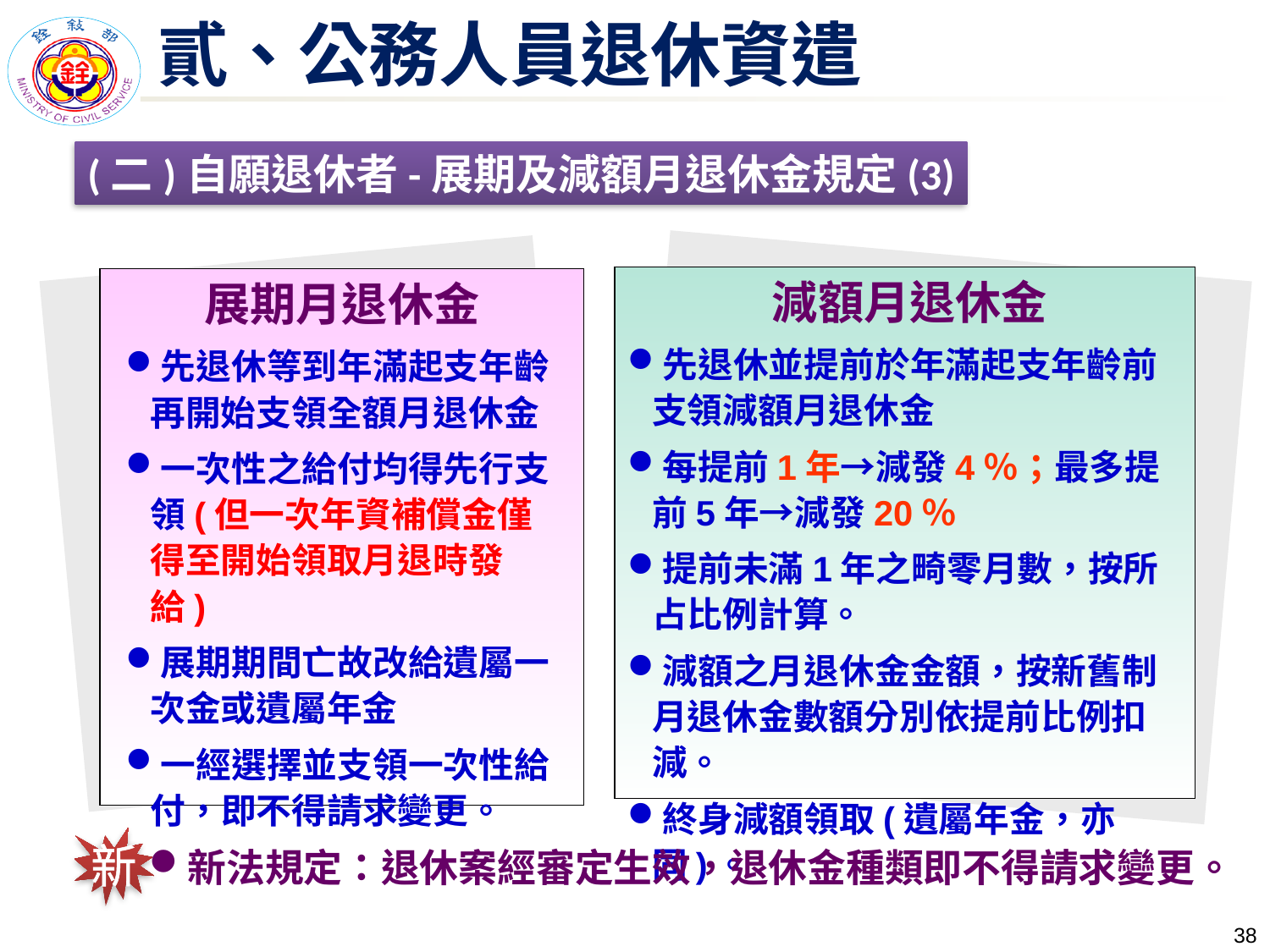

貳、公務人員退休資遣
(二)自願退休者-展期及減額月退休金規定(3)

減額月退休金
先退休並提前於年滿起支年齡前支領減額月退休金
每提前1年→減發4％；最多提前5年→減發20％
提前未滿1年之畸零月數，按所占比例計算。
減額之月退休金金額，按新舊制月退休金數額分別依提前比例扣減。
終身減額領取(遺屬年金，亦同)。

展期月退休金
先退休等到年滿起支年齡再開始支領全額月退休金
一次性之給付均得先行支領(但一次年資補償金僅得至開始領取月退時發給)
展期期間亡故改給遺屬一次金或遺屬年金
一經選擇並支領一次性給付，即不得請求變更。
新
新法規定：退休案經審定生效，退休金種類即不得請求變更。
38